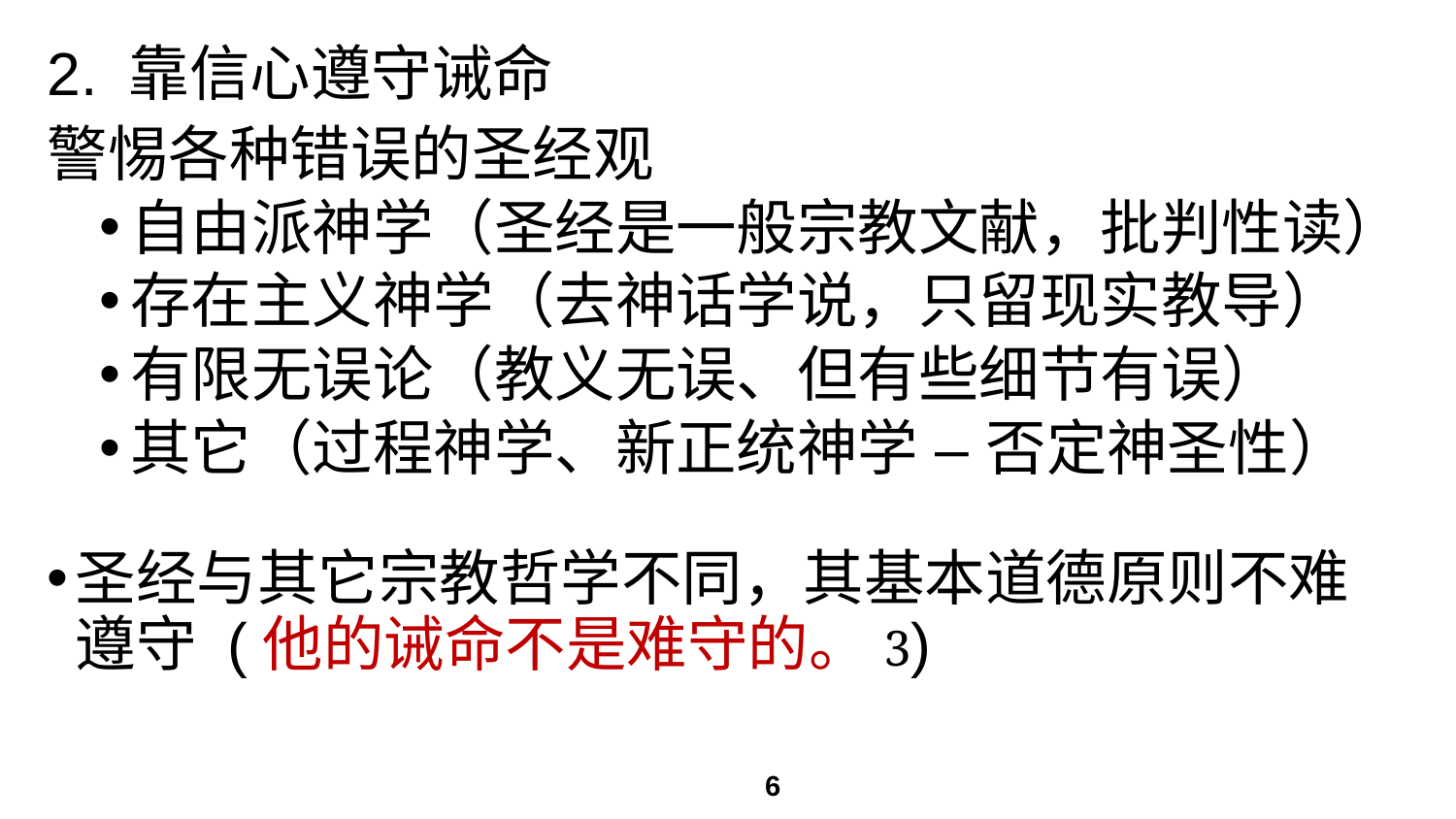

# 2. 靠信心遵守诫命
警惕各种错误的圣经观
自由派神学（圣经是一般宗教文献，批判性读）
存在主义神学（去神话学说，只留现实教导）
有限无误论（教义无误、但有些细节有误）
其它（过程神学、新正统神学 – 否定神圣性）

圣经与其它宗教哲学不同，其基本道德原则不难遵守 (他的诫命不是难守的。3)
6